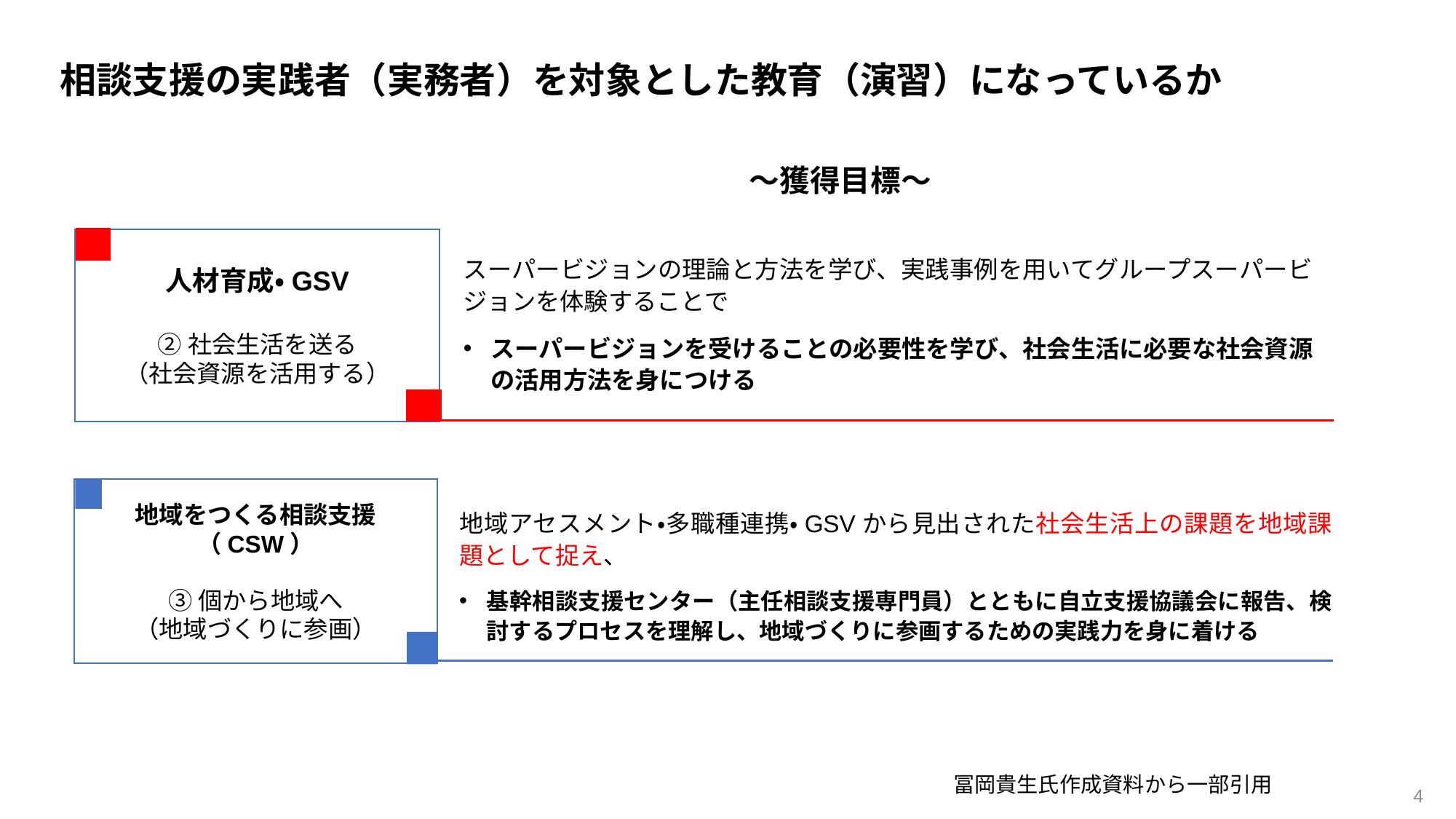

相談支援の実践者（実務者）を対象とした教育（演習）になっているか
～獲得目標～
人材育成・GSV

②社会生活を送る
（社会資源を活用する）

スーパービジョンの理論と方法を学び、実践事例を用いてグループスーパービジョンを体験することで
スーパービジョンを受けることの必要性を学び、社会生活に必要な社会資源の活用方法を身につける

地域をつくる相談支援
（CSW）

③個から地域へ
（地域づくりに参画）

地域アセスメント・多職種連携・GSVから見出された社会生活上の課題を地域課題として捉え、
基幹相談支援センター（主任相談支援専門員）とともに自立支援協議会に報告、検討するプロセスを理解し、地域づくりに参画するための実践力を身に着ける
冨岡貴生氏作成資料から一部引用
4